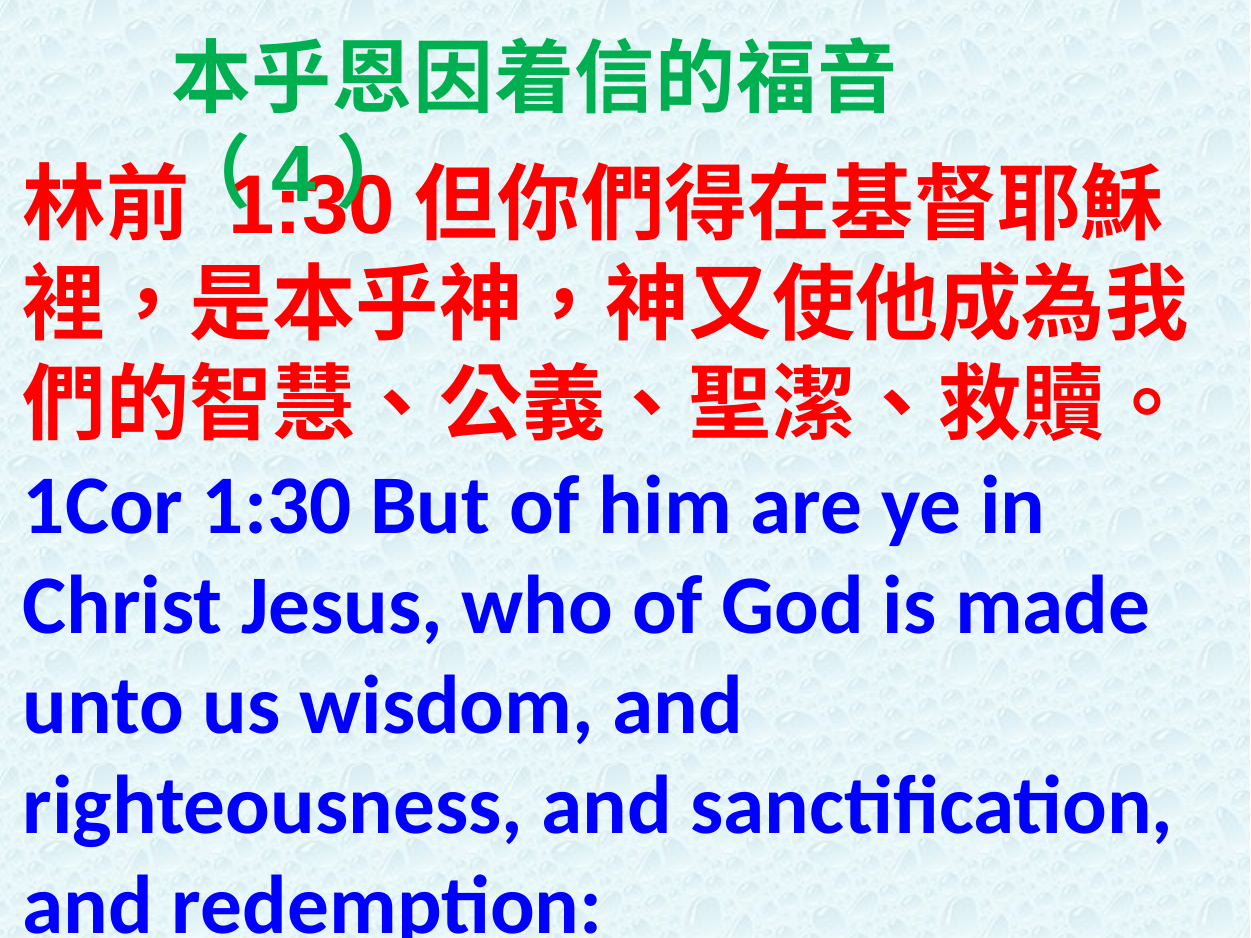

本乎恩因着信的福音（4）
林前 1:30但你們得在基督耶穌裡，是本乎神，神又使他成為我們的智慧、公義、聖潔、救贖。1Cor 1:30 But of him are ye in Christ Jesus, who of God is made unto us wisdom, and righteousness, and sanctification, and redemption: